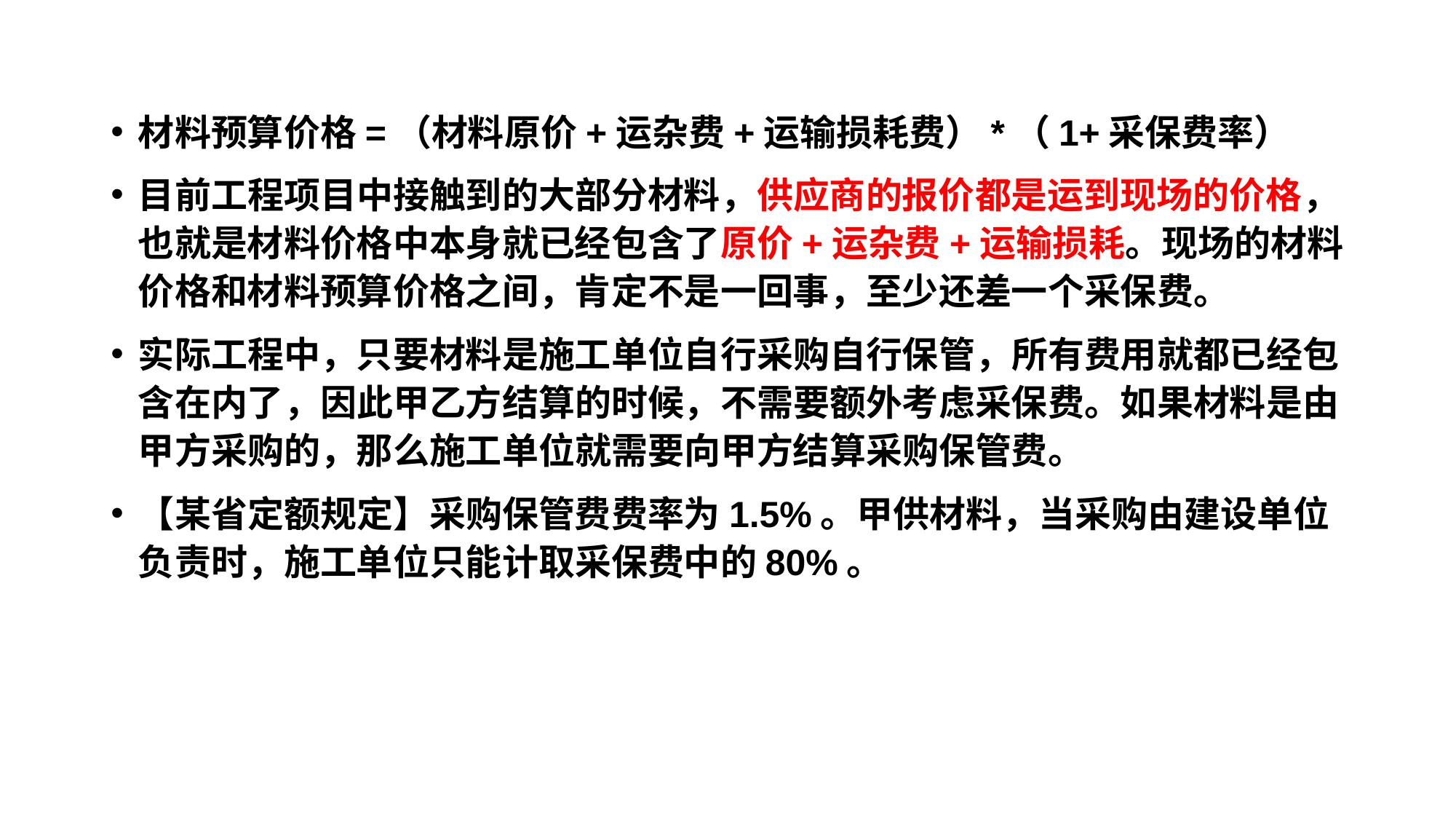

材料预算价格=（材料原价+运杂费+运输损耗费）*（1+采保费率）
目前工程项目中接触到的大部分材料，供应商的报价都是运到现场的价格，也就是材料价格中本身就已经包含了原价+运杂费+运输损耗。现场的材料价格和材料预算价格之间，肯定不是一回事，至少还差一个采保费。
实际工程中，只要材料是施工单位自行采购自行保管，所有费用就都已经包含在内了，因此甲乙方结算的时候，不需要额外考虑采保费。如果材料是由甲方采购的，那么施工单位就需要向甲方结算采购保管费。
【某省定额规定】采购保管费费率为1.5%。甲供材料，当采购由建设单位负责时，施工单位只能计取采保费中的80%。